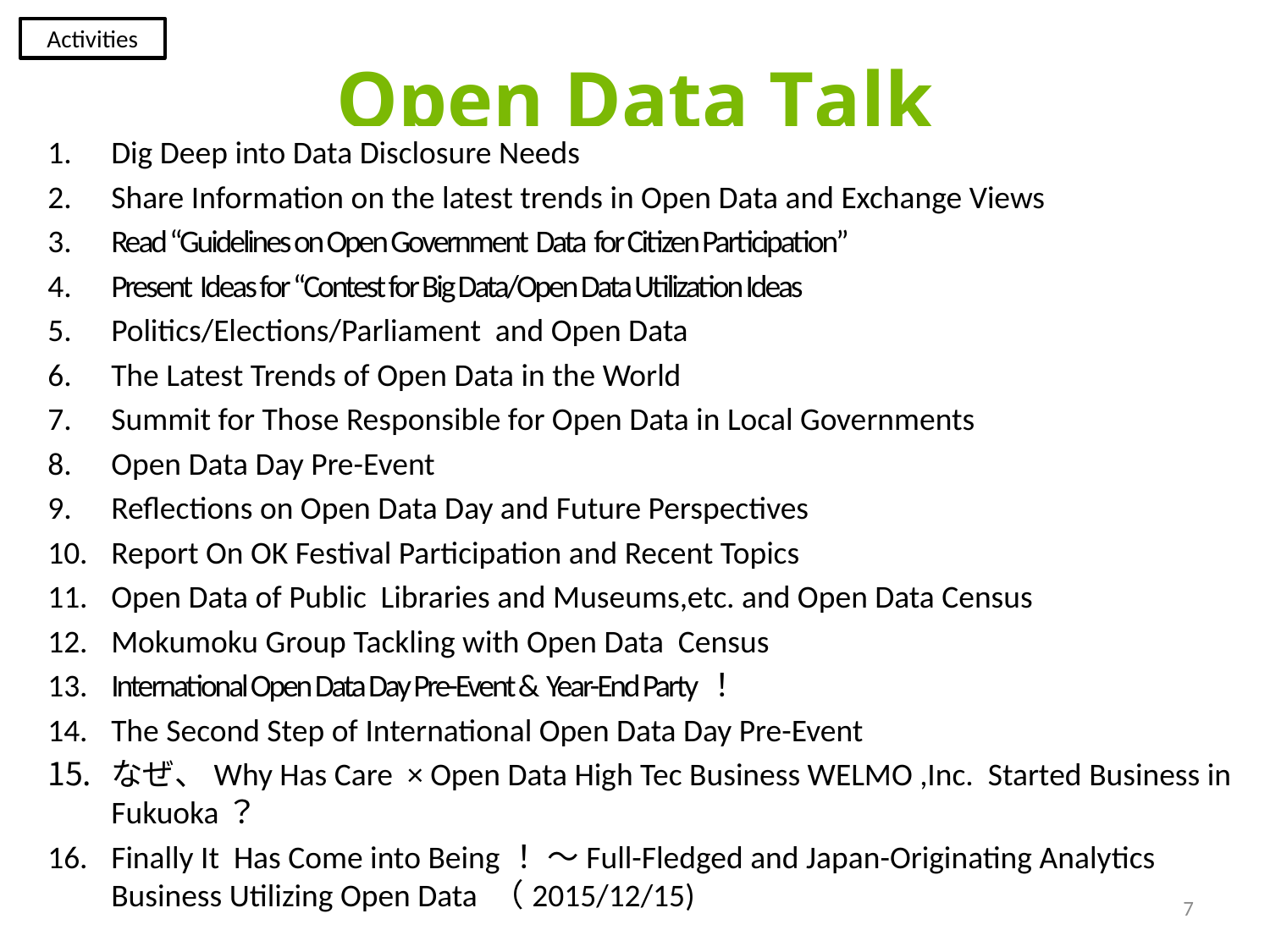

# Open Data Talk
Activities
Dig Deep into Data Disclosure Needs
Share Information on the latest trends in Open Data and Exchange Views
Read “Guidelines on Open Government  Data  for Citizen Participation”
Present  Ideas for “Contest for Big Data/Open Data Utilization Ideas
Politics/Elections/Parliament  and Open Data
The Latest Trends of Open Data in the World
Summit for Those Responsible for Open Data in Local Governments
Open Data Day Pre-Event
Reflections on Open Data Day and Future Perspectives
Report On OK Festival Participation and Recent Topics
Open Data of Public  Libraries and Museums,etc. and Open Data Census
Mokumoku Group Tackling with Open Data  Census
International Open Data Day Pre-Event &  Year-End Party！
The Second Step of International Open Data Day Pre-Event
なぜ、Why Has Care  × Open Data High Tec Business WELMO ,Inc.  Started Business in Fukuoka？
Finally It  Has Come into Being！ 〜Full-Fledged and Japan-Originating Analytics Business Utilizing Open Data （2015/12/15)

7